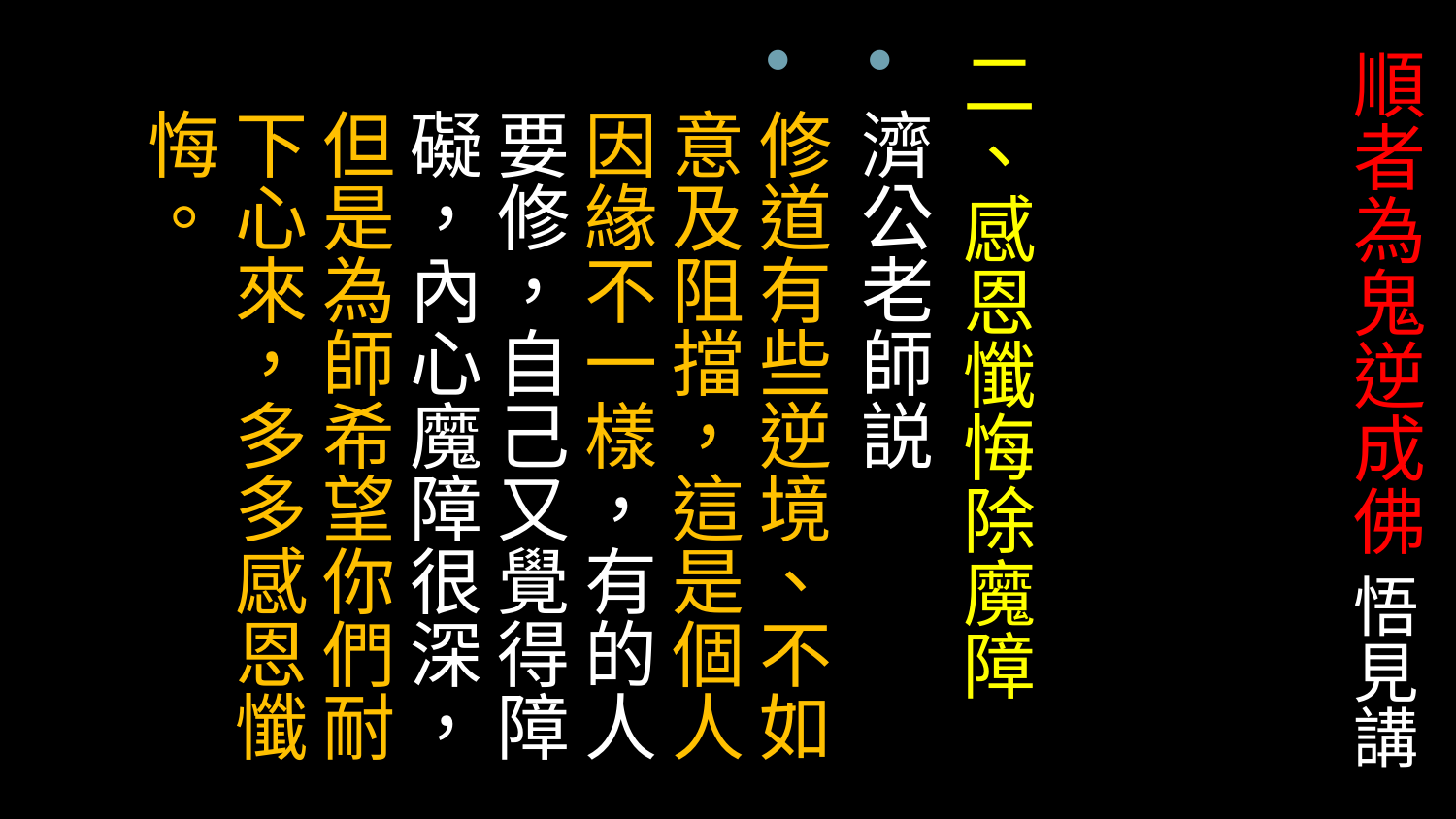

# 順者為鬼逆成佛 悟見講
二、感恩懺悔除魔障
濟公老師説
修道有些逆境、不如意及阻擋，這是個人因緣不一樣，有的人要修，自己又覺得障礙，內心魔障很深，但是為師希望你們耐下心來，多多感恩懺悔。